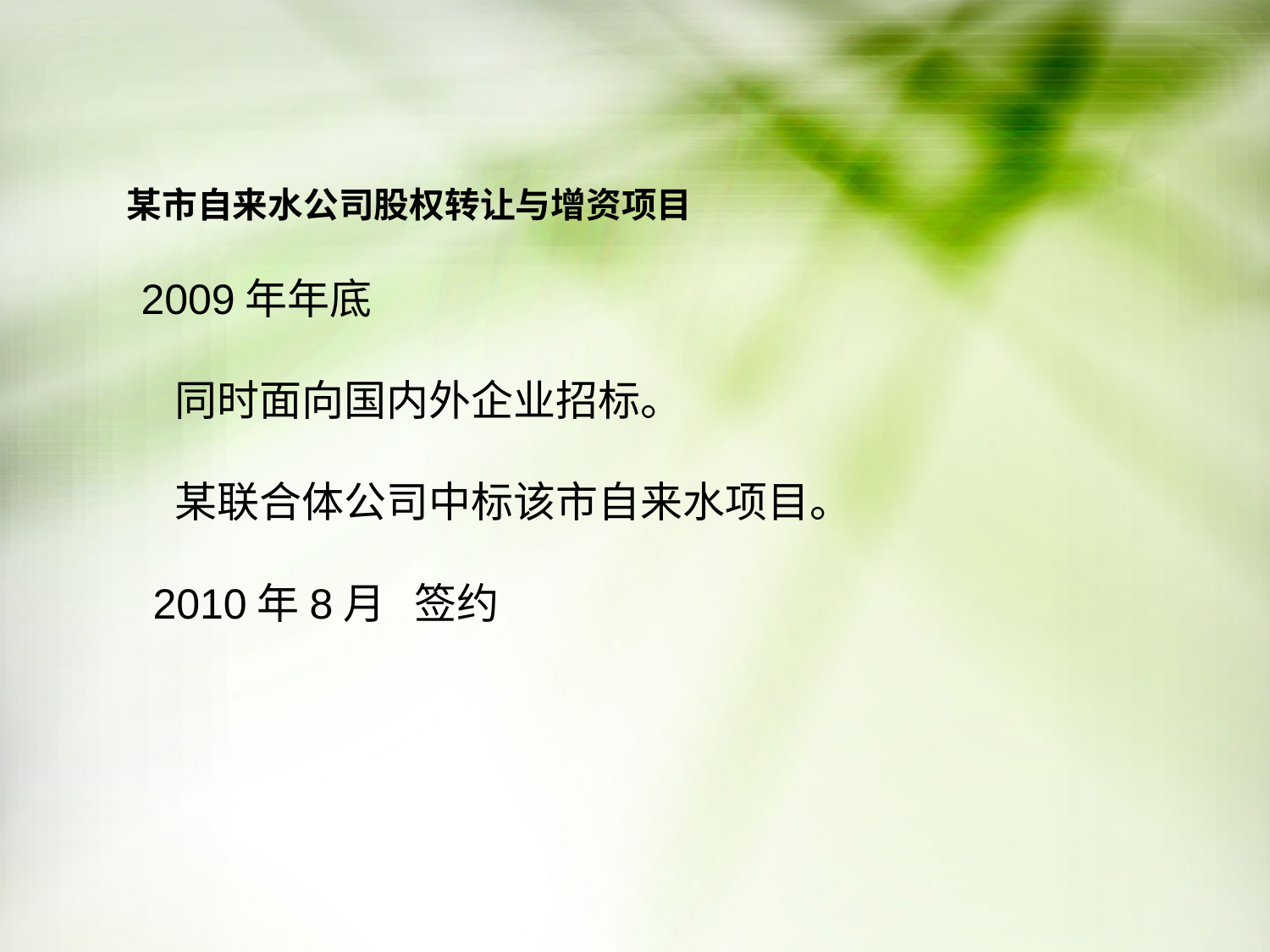

某市自来水公司股权转让与增资项目
  2009年年底

     同时面向国内外企业招标。

     某联合体公司中标该市自来水项目。

   2010年8月   签约